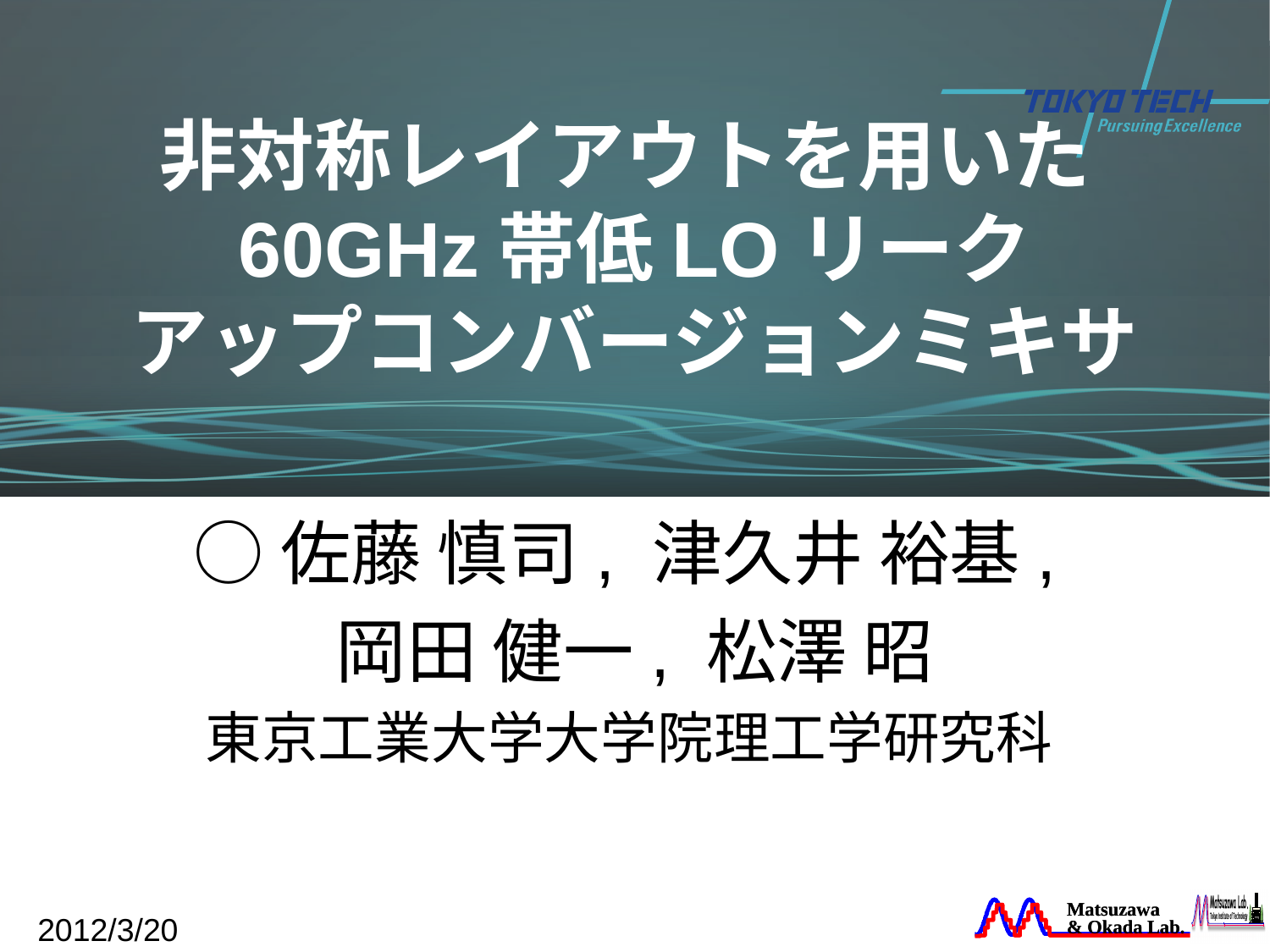

# 非対称レイアウトを用いた60GHz帯低LOリーク アップコンバージョンミキサ
○佐藤 慎司, 津久井 裕基,
岡田 健一, 松澤 昭
東京工業大学大学院理工学研究科
2012/3/20